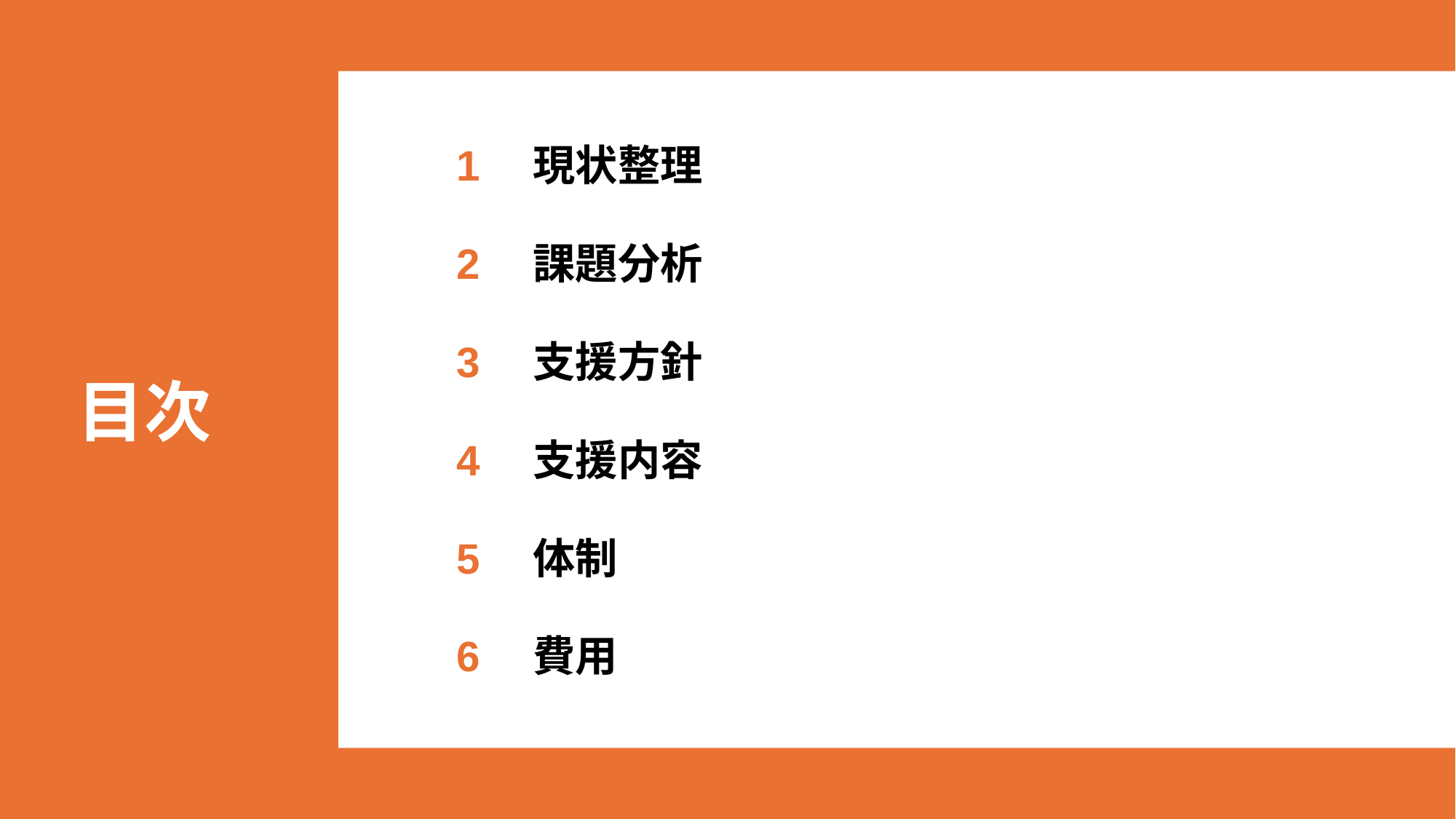

目次

1　現状整理
2　課題分析
3　支援方針
4　支援内容
5　体制
6　費用